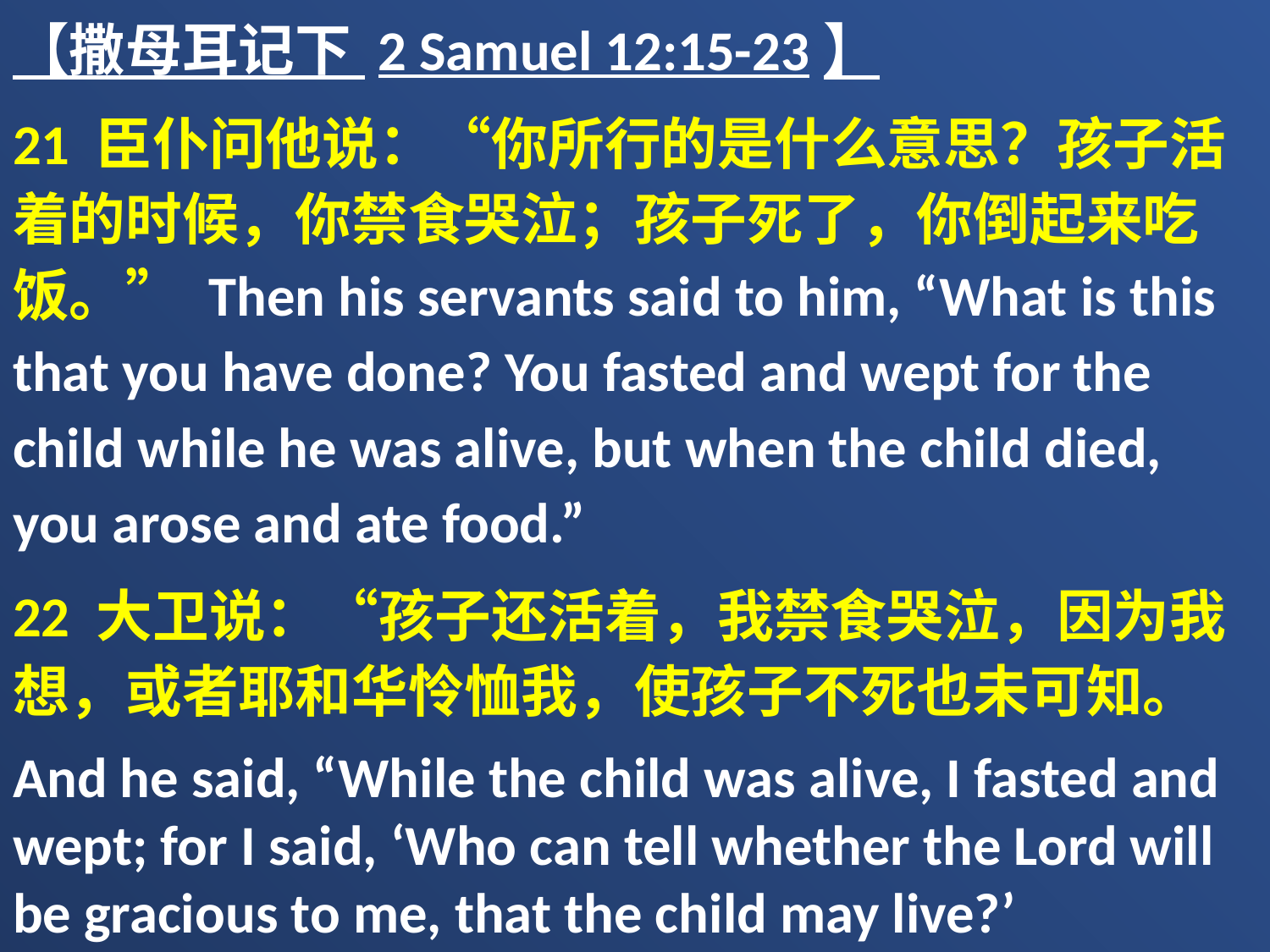

【撒母耳记下 2 Samuel 12:15-23】
21 臣仆问他说：“你所行的是什么意思？孩子活着的时候，你禁食哭泣；孩子死了，你倒起来吃饭。” Then his servants said to him, “What is this that you have done? You fasted and wept for the child while he was alive, but when the child died, you arose and ate food.”
22 大卫说：“孩子还活着，我禁食哭泣，因为我想，或者耶和华怜恤我，使孩子不死也未可知。
And he said, “While the child was alive, I fasted and wept; for I said, ‘Who can tell whether the Lord will be gracious to me, that the child may live?’